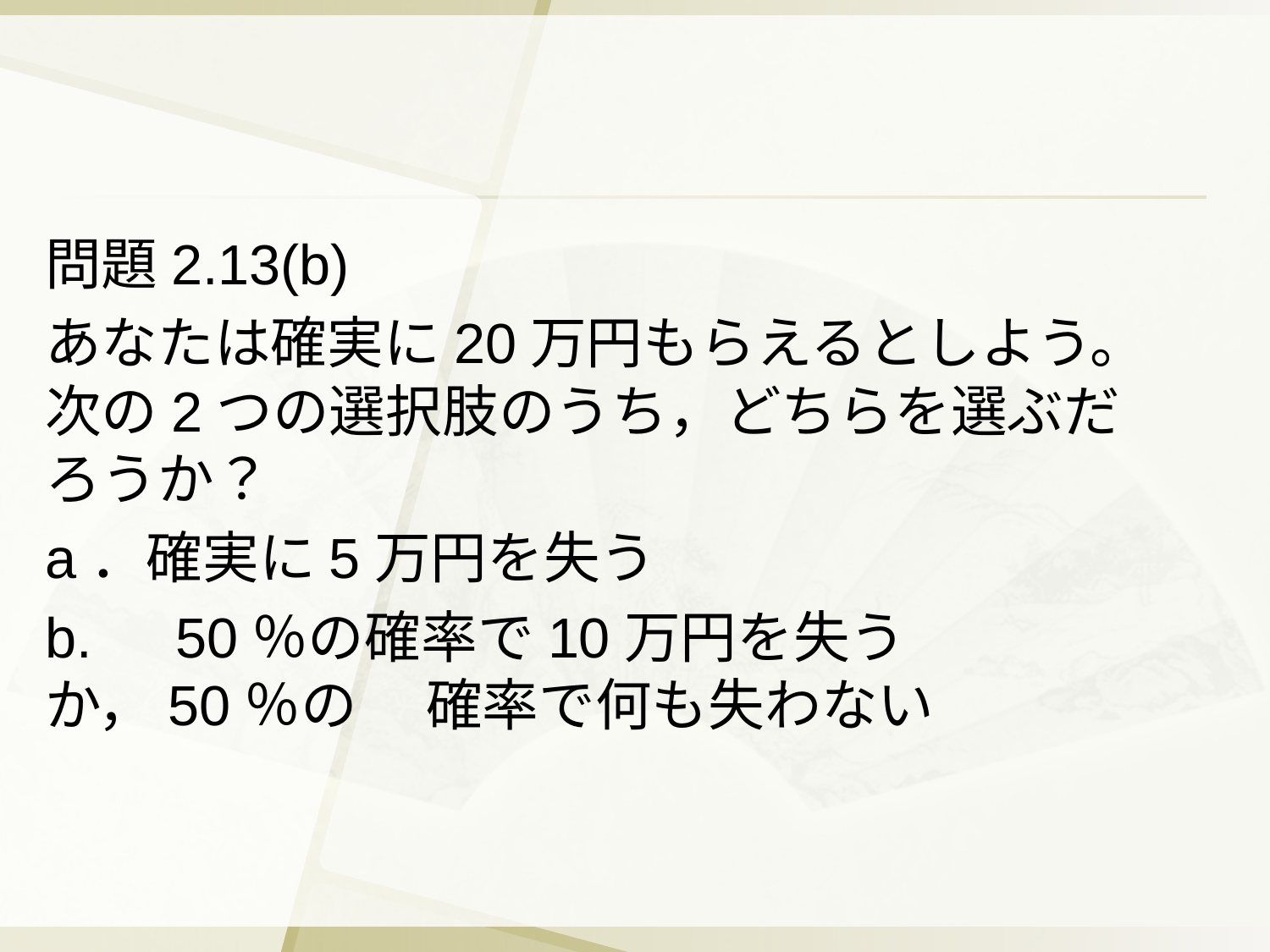

#
問題2.13(b)
あなたは確実に20万円もらえるとしよう。次の2つの選択肢のうち，どちらを選ぶだろうか？
a．確実に5万円を失う
b.　50％の確率で10万円を失うか，50％の	確率で何も失わない